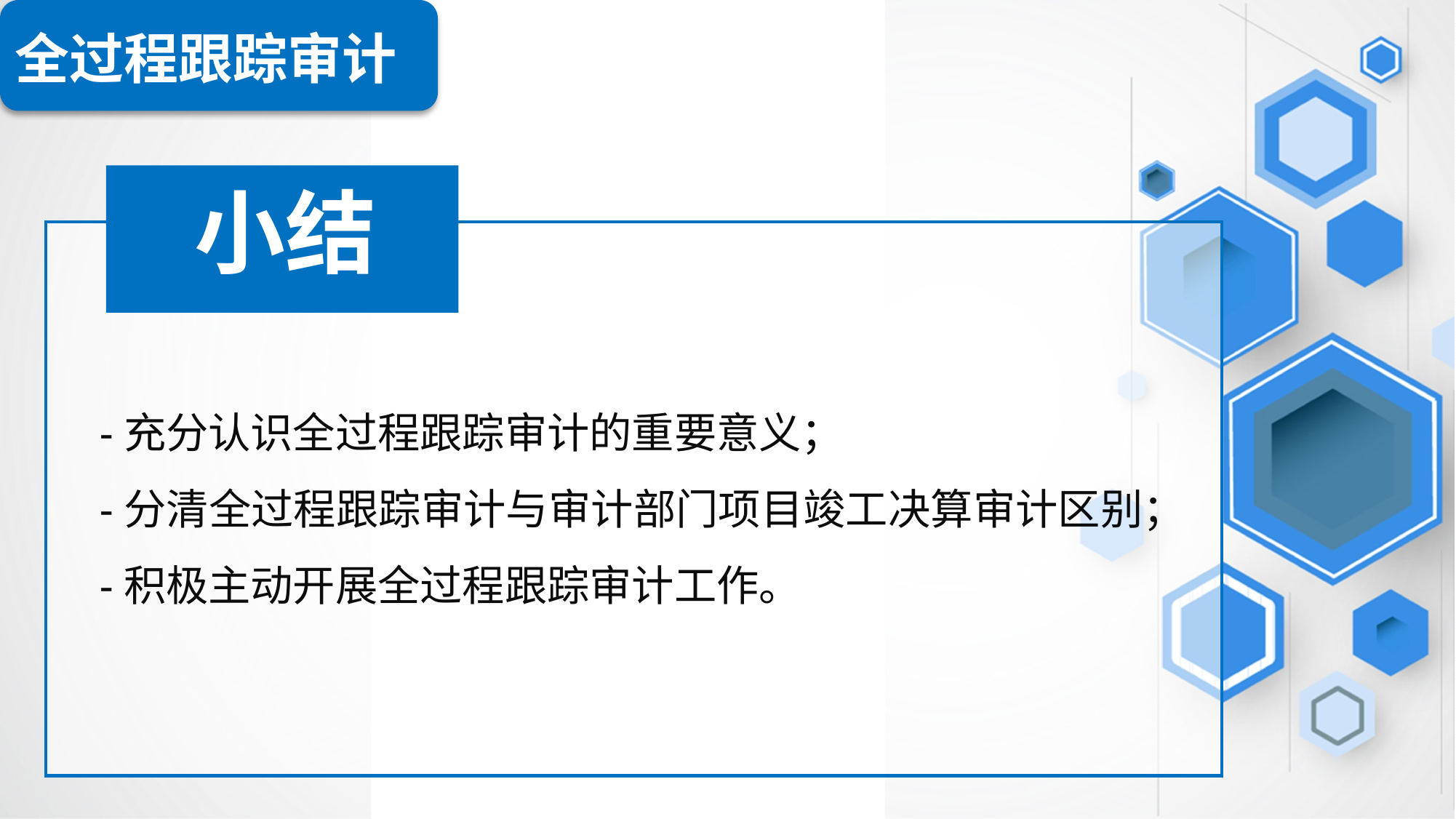

全过程跟踪审计

小结

-充分认识全过程跟踪审计的重要意义；
-分清全过程跟踪审计与审计部门项目竣工决算审计区别；
-积极主动开展全过程跟踪审计工作。